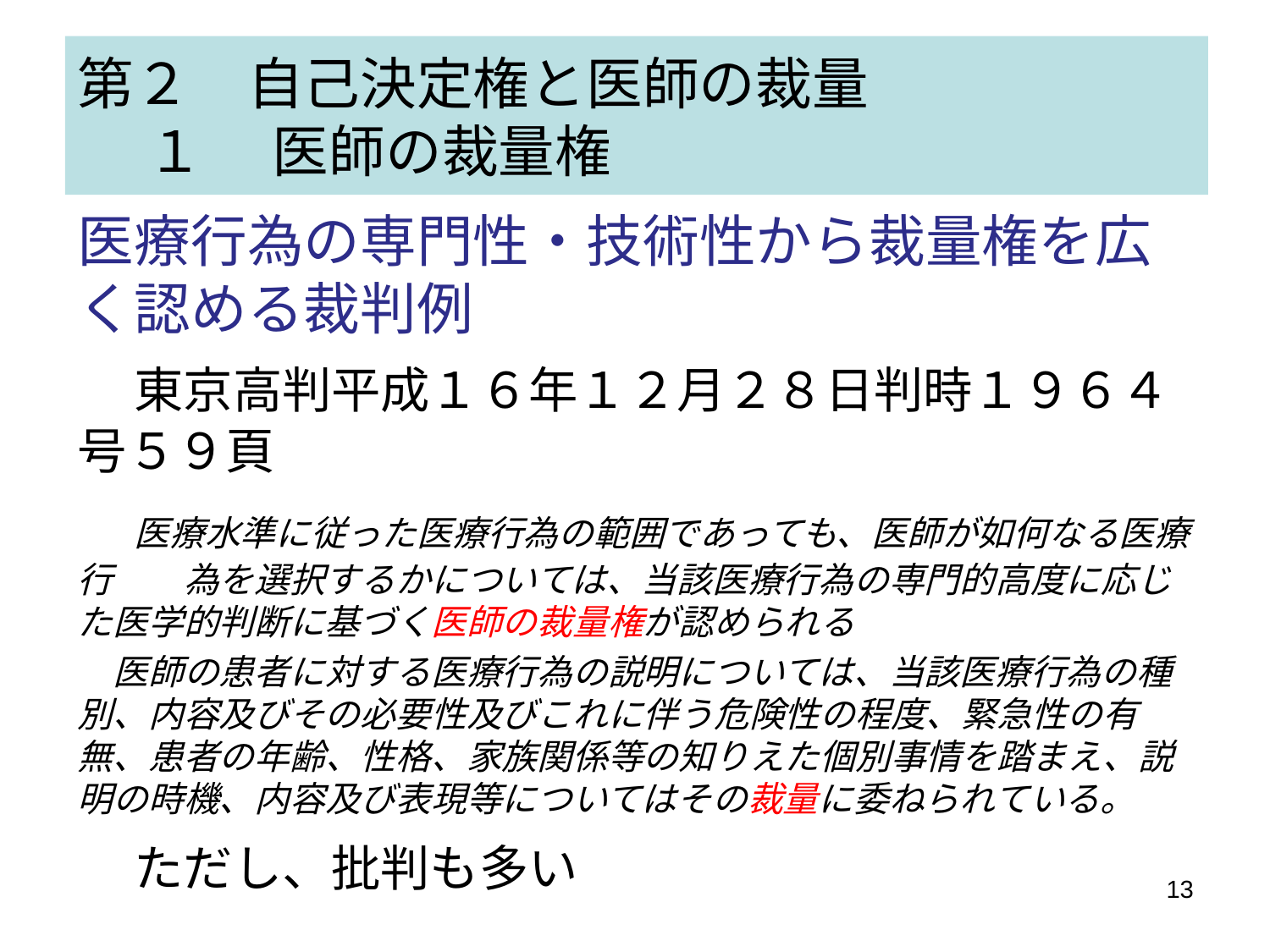

# 第２　自己決定権と医師の裁量 　 １　 医師の裁量権
医療行為の専門性・技術性から裁量権を広く認める裁判例
　東京高判平成１６年１２月２８日判時１９６４号５９頁
　医療水準に従った医療行為の範囲であっても、医師が如何なる医療行　　為を選択するかについては、当該医療行為の専門的高度に応じた医学的判断に基づく医師の裁量権が認められる
　医師の患者に対する医療行為の説明については、当該医療行為の種別、内容及びその必要性及びこれに伴う危険性の程度、緊急性の有無、患者の年齢、性格、家族関係等の知りえた個別事情を踏まえ、説明の時機、内容及び表現等についてはその裁量に委ねられている。
　ただし、批判も多い

13